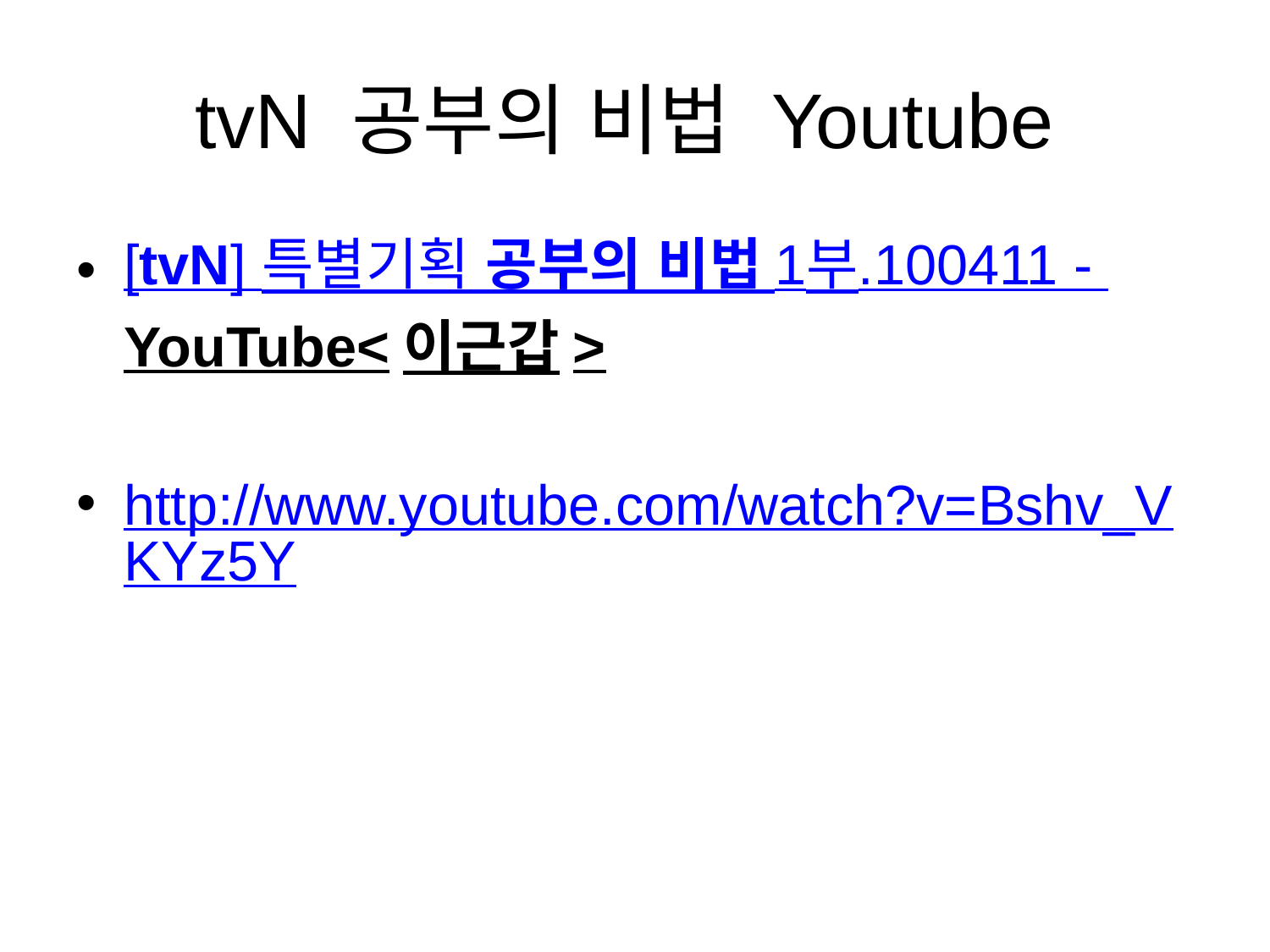

# tvN 공부의 비법 Youtube
[tvN] 특별기획 공부의 비법 1부.100411 - YouTube<이근갑>

http://www.youtube.com/watch?v=Bshv_VKYz5Y